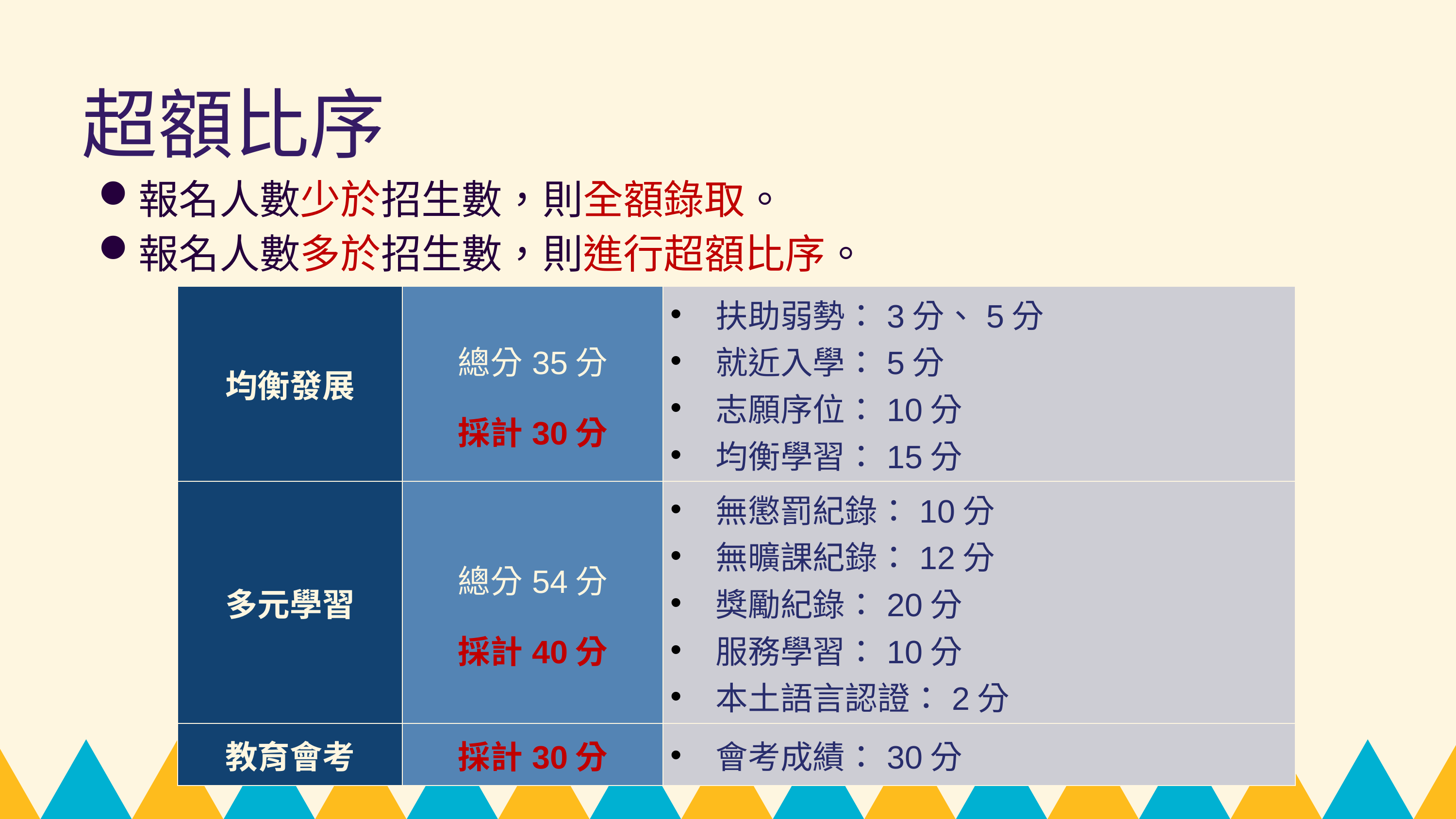

超額比序

報名人數少於招生數，則全額錄取。
報名人數多於招生數，則進行超額比序。

| 均衡發展 | 總分35分 採計30分 | 扶助弱勢：3分、5分 就近入學：5分 志願序位：10分 均衡學習：15分 |
| --- | --- | --- |
| 多元學習 | 總分54分 採計40分 | 無懲罰紀錄：10分 無曠課紀錄：12分 獎勵紀錄：20分 服務學習：10分 本土語言認證：2分 |
| 教育會考 | 採計30分 | 會考成績：30分 |